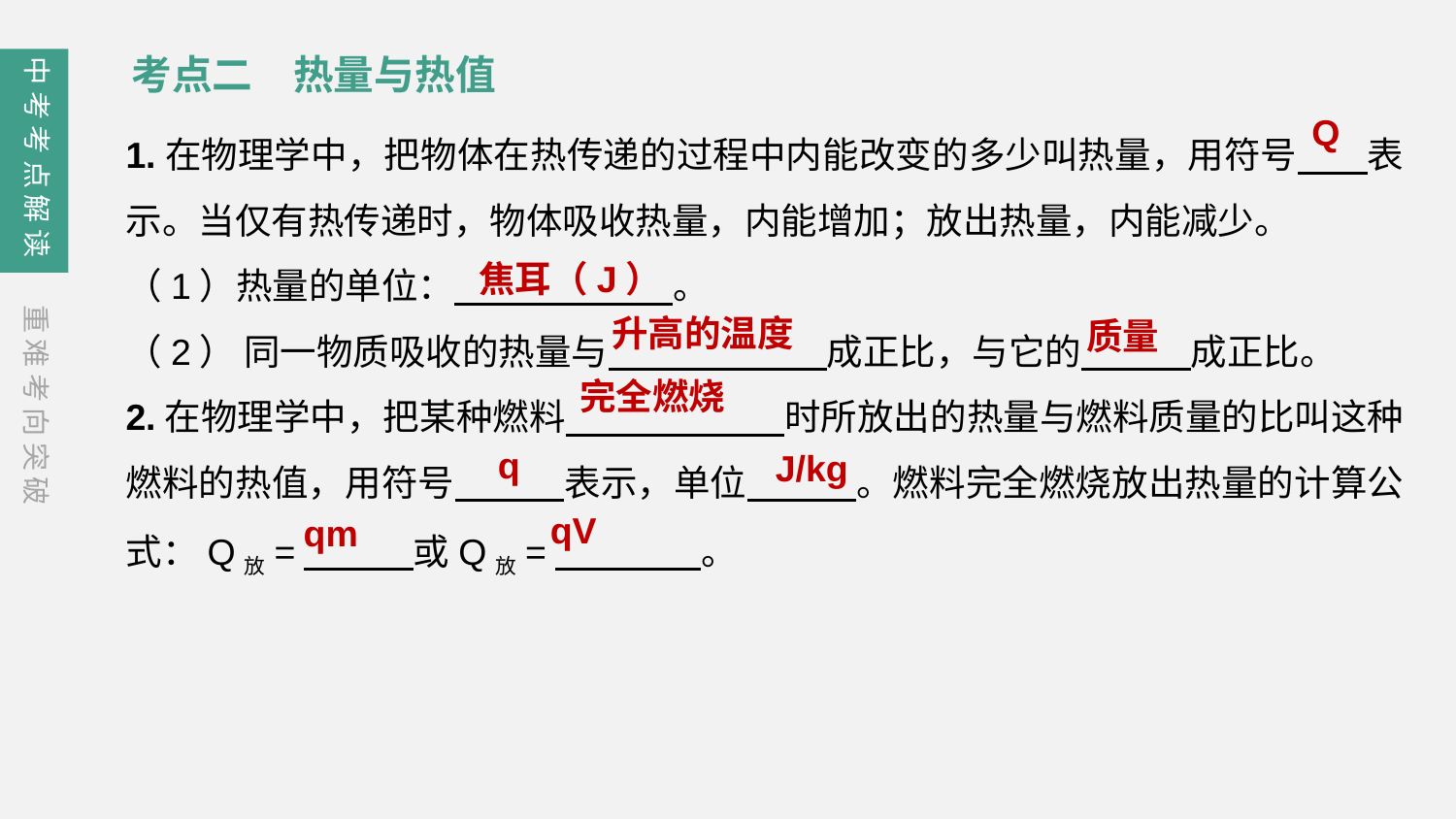

考点二　热量与热值
中考考点解读

Q
1.在物理学中，把物体在热传递的过程中内能改变的多少叫热量，用符号　    表示。当仅有热传递时，物体吸收热量，内能增加；放出热量，内能减少。
（1）热量的单位：　　　　　　。
（2） 同一物质吸收的热量与　　　　　　成正比，与它的　　　成正比。
2.在物理学中，把某种燃料　　　　　　时所放出的热量与燃料质量的比叫这种燃料的热值，用符号　　　表示，单位　　　。燃料完全燃烧放出热量的计算公式：Q放=　　　或Q放=　　　　。
焦耳（J）
重难考向突破
升高的温度
质量
完全燃烧
q
J/kg
qV
qm